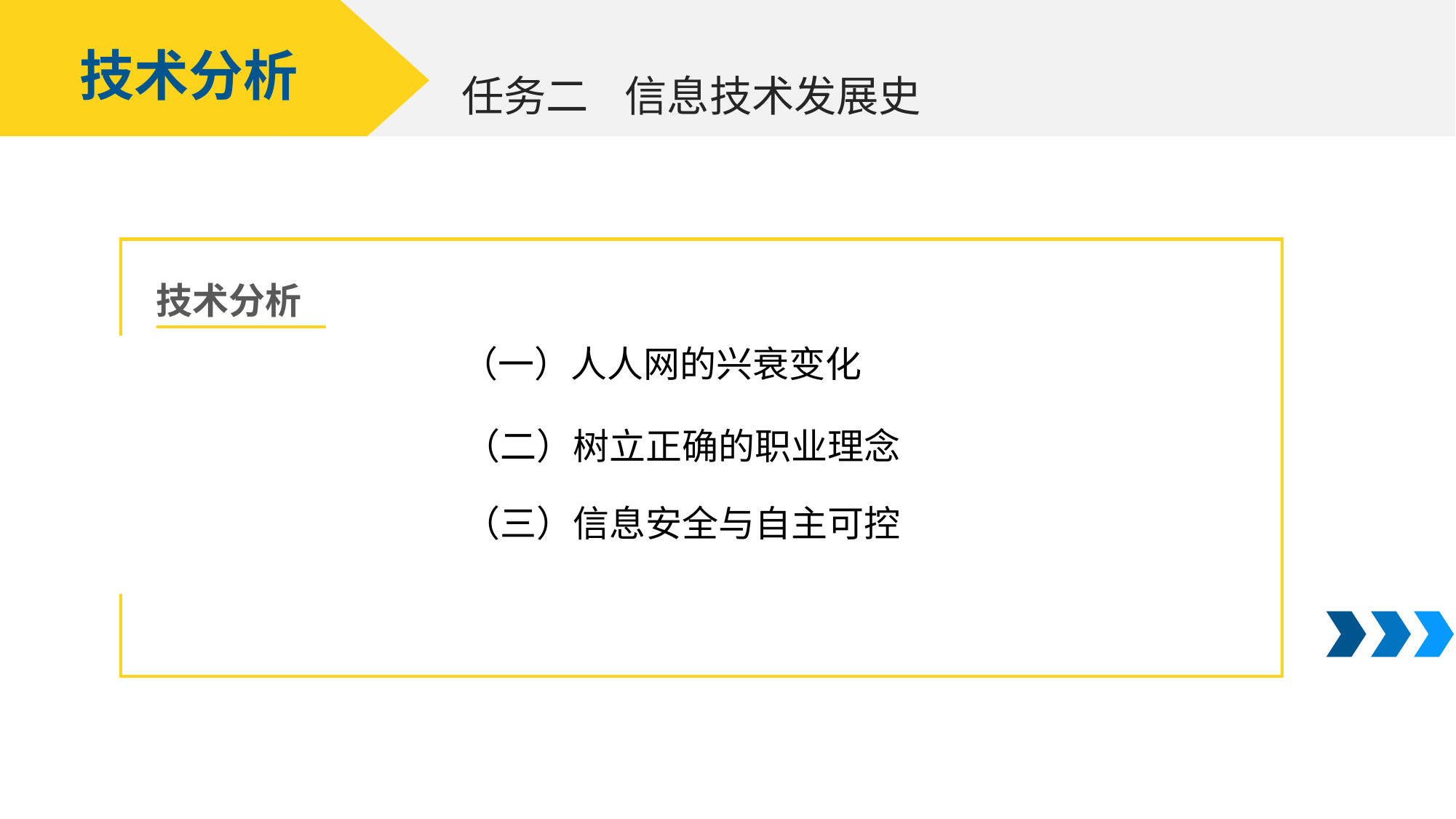

技术分析
信息技术发展史
任务二

技术分析

（一）人人网的兴衰变化
（二）树立正确的职业理念
（三）信息安全与自主可控